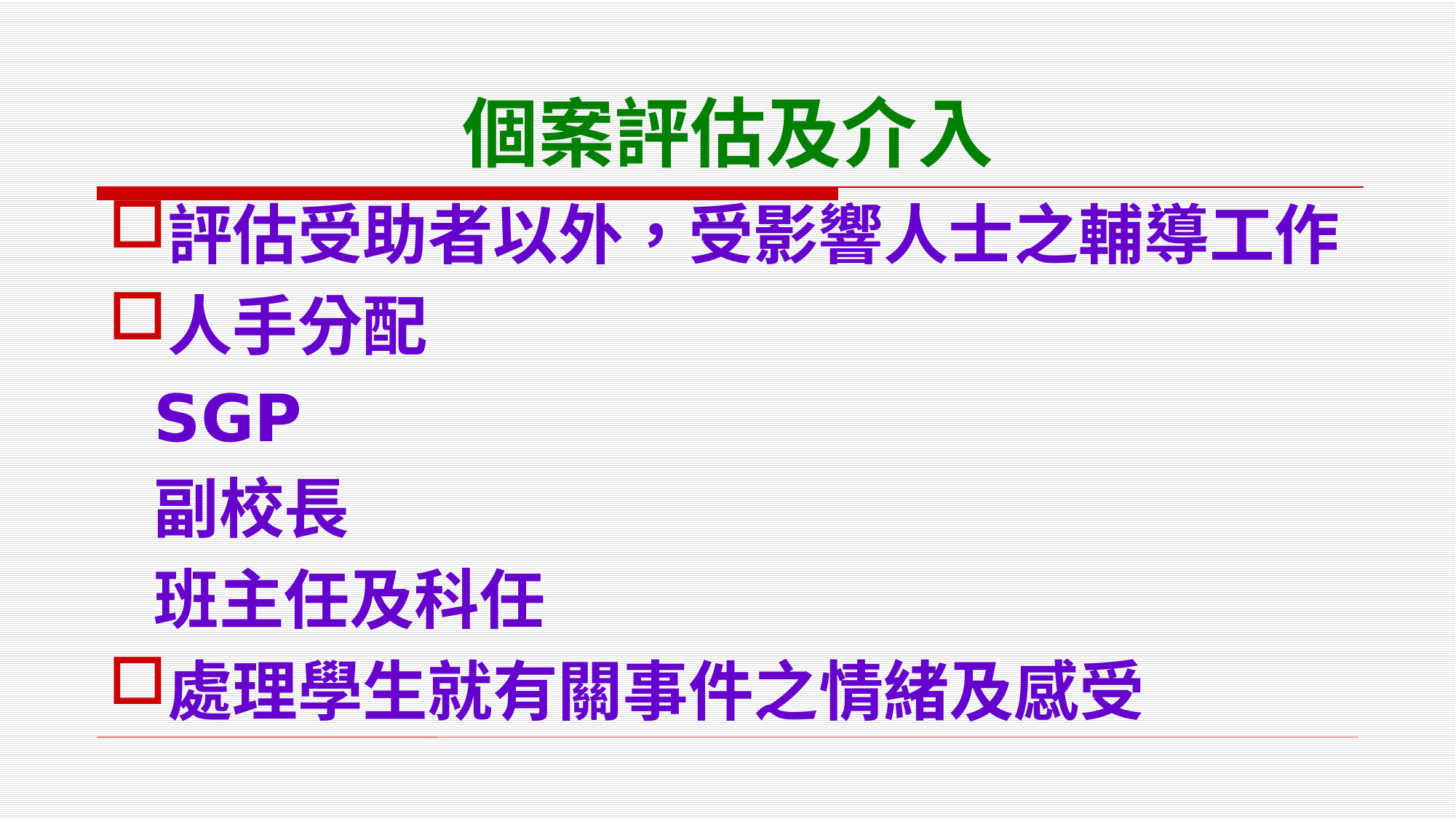

# 個案評估及介入
評估受助者以外，受影響人士之輔導工作
人手分配
  SGP
  副校長
  班主任及科任
處理學生就有關事件之情緒及感受